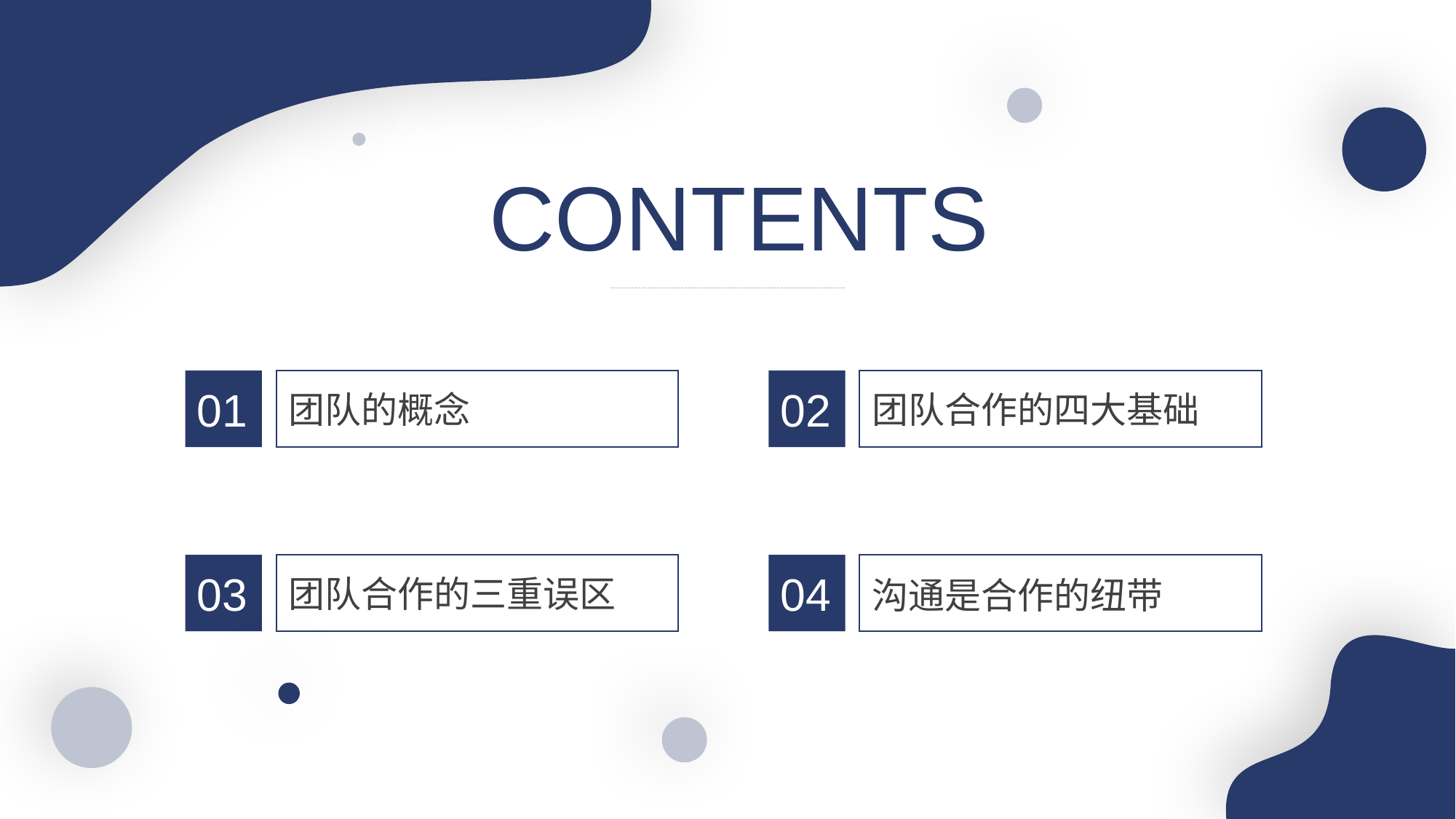

CONTENTS

01

团队的概念

02
团队合作的四大基础

03
团队合作的三重误区

04
沟通是合作的纽带